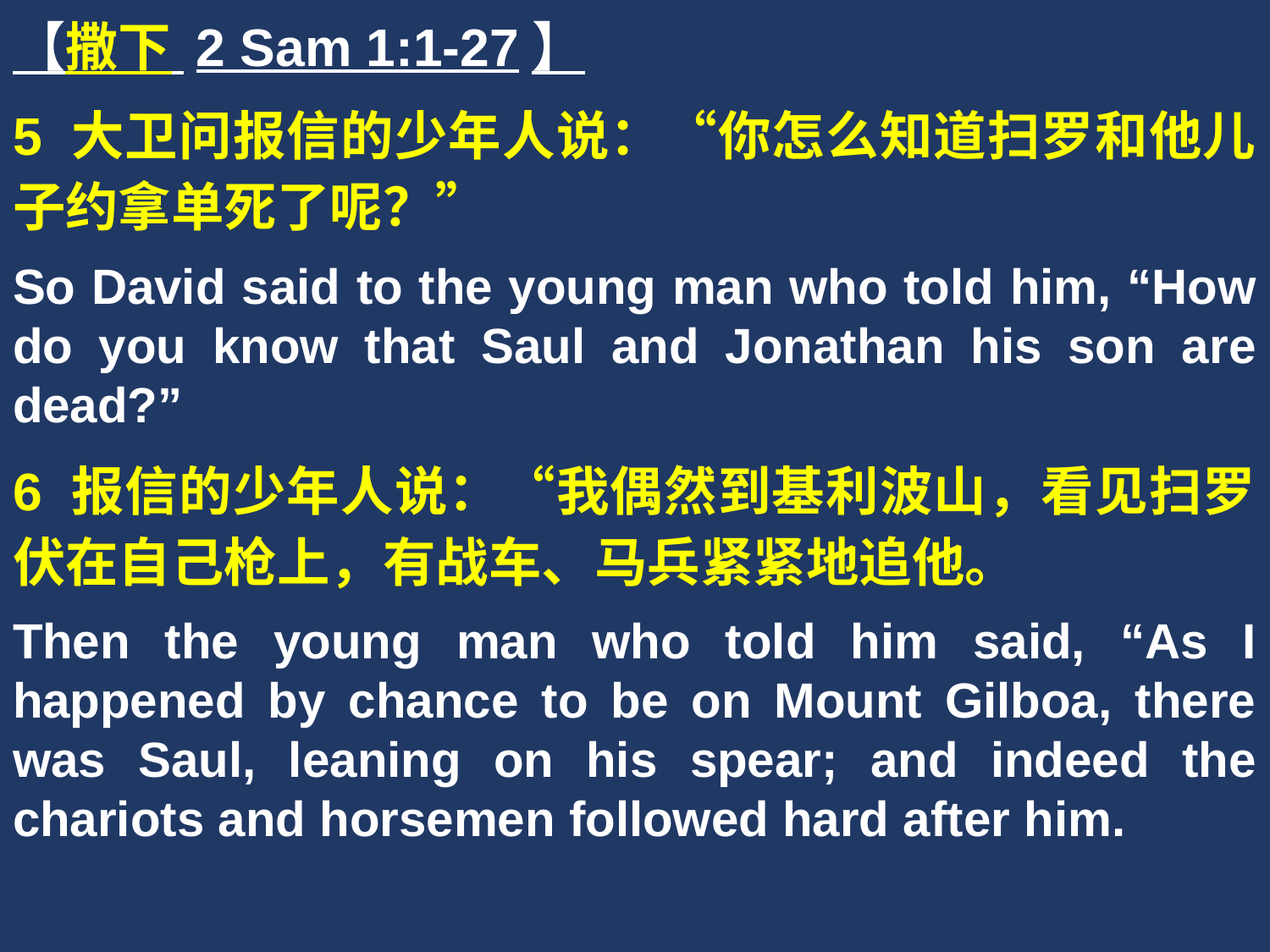

【撒下 2 Sam 1:1-27】
5 大卫问报信的少年人说：“你怎么知道扫罗和他儿子约拿单死了呢？”
So David said to the young man who told him, “How do you know that Saul and Jonathan his son are dead?”
6 报信的少年人说：“我偶然到基利波山，看见扫罗伏在自己枪上，有战车、马兵紧紧地追他。
Then the young man who told him said, “As I happened by chance to be on Mount Gilboa, there was Saul, leaning on his spear; and indeed the chariots and horsemen followed hard after him.